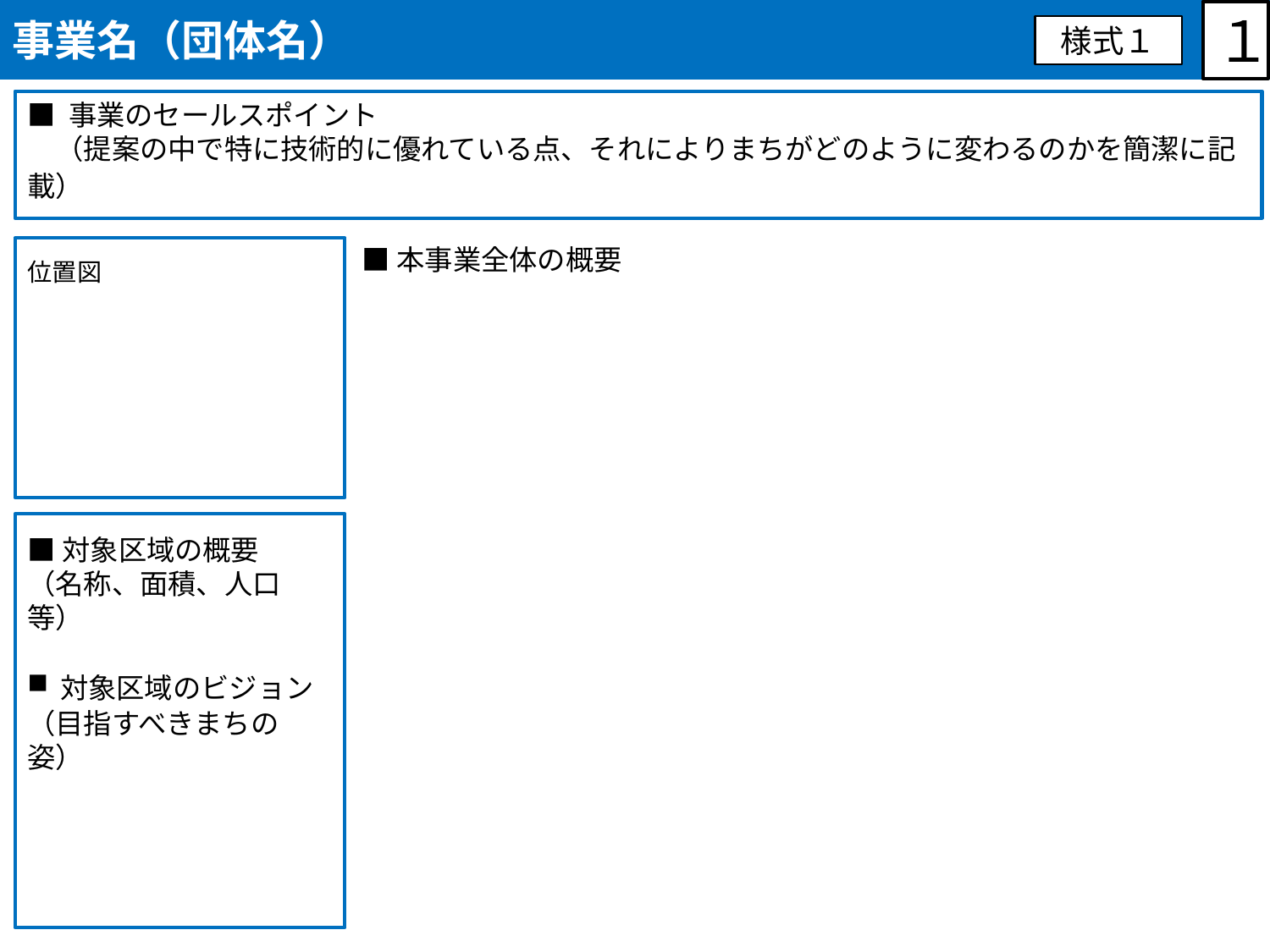

事業名（団体名）
１
様式１
■ 事業のセールスポイント
　（提案の中で特に技術的に優れている点、それによりまちがどのように変わるのかを簡潔に記載）
分析
■本事業全体の概要

位置図

■対象区域の概要
（名称、面積、人口等）

対象区域のビジョン
（目指すべきまちの姿）